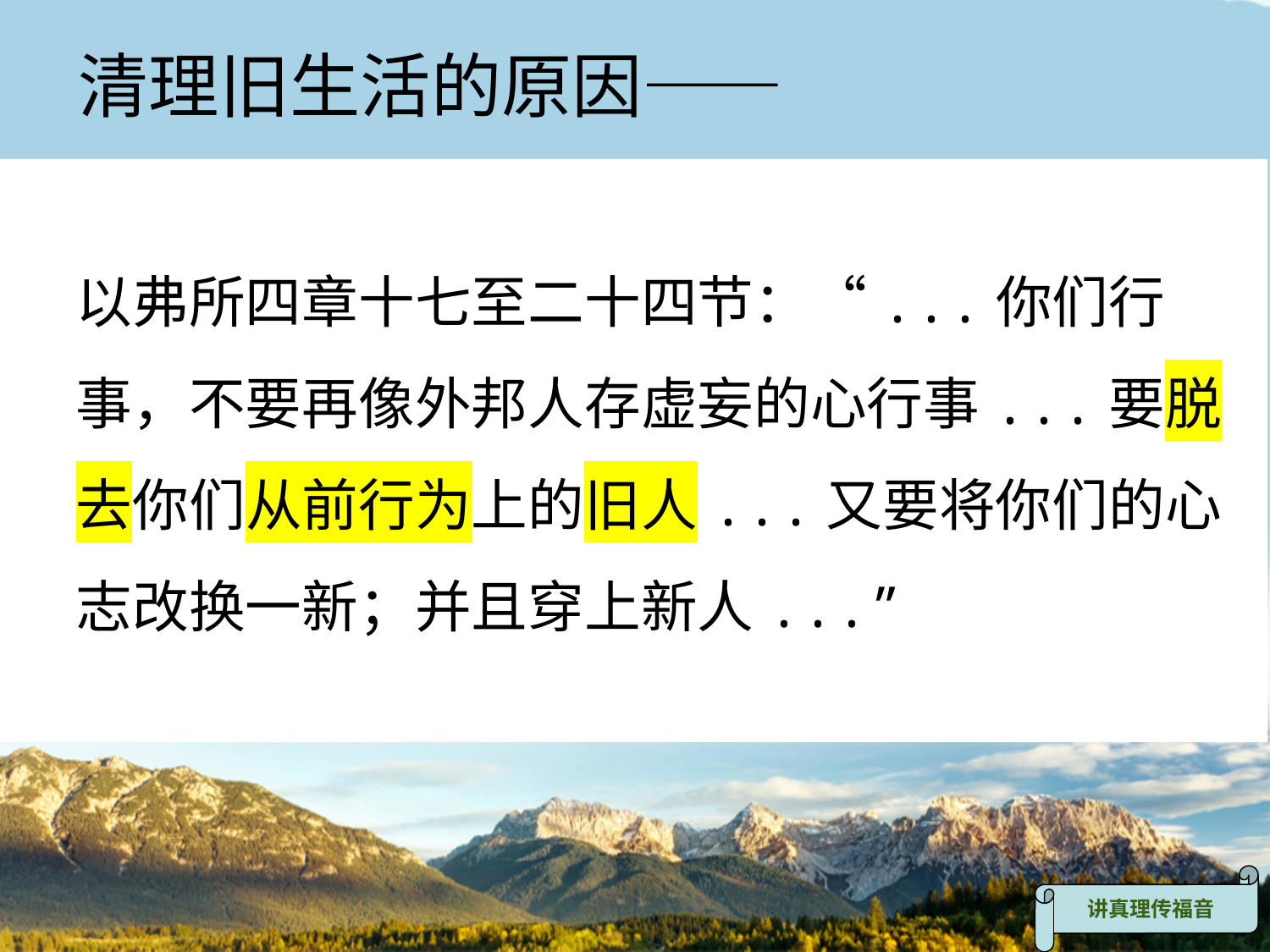

清理旧生活的原因——

以弗所四章十七至二十四节：“...你们行事，不要再像外邦人存虚妄的心行事...要脱去你们从前行为上的旧人...又要将你们的心志改换一新；并且穿上新人...”
讲真理传福音